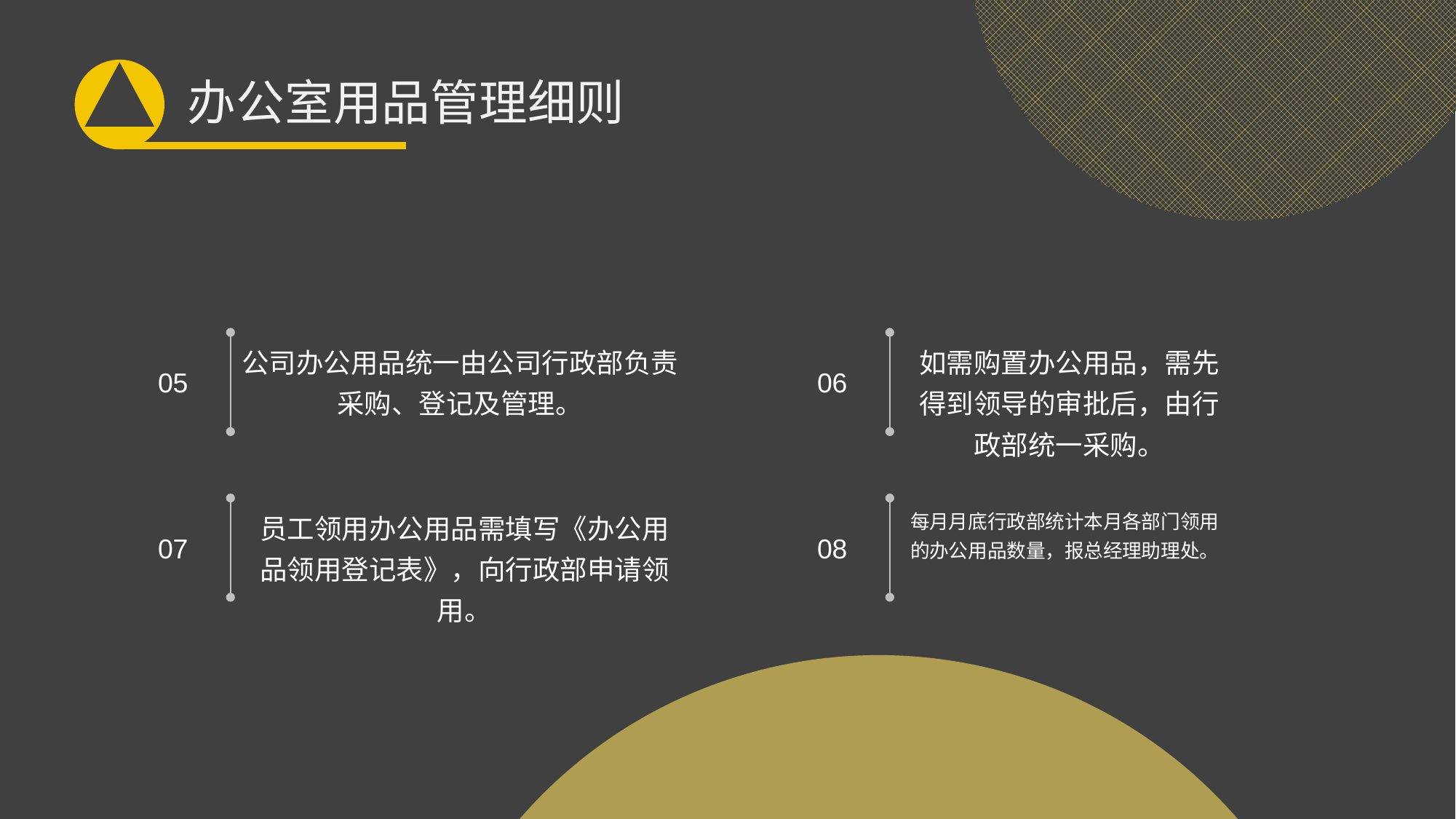

办公室用品管理细则
05
公司办公用品统一由公司行政部负责采购、登记及管理。
06
如需购置办公用品，需先得到领导的审批后，由行政部统一采购。
07
员工领用办公用品需填写《办公用品领用登记表》，向行政部申请领用。
08
每月月底行政部统计本月各部门领用的办公用品数量，报总经理助理处。